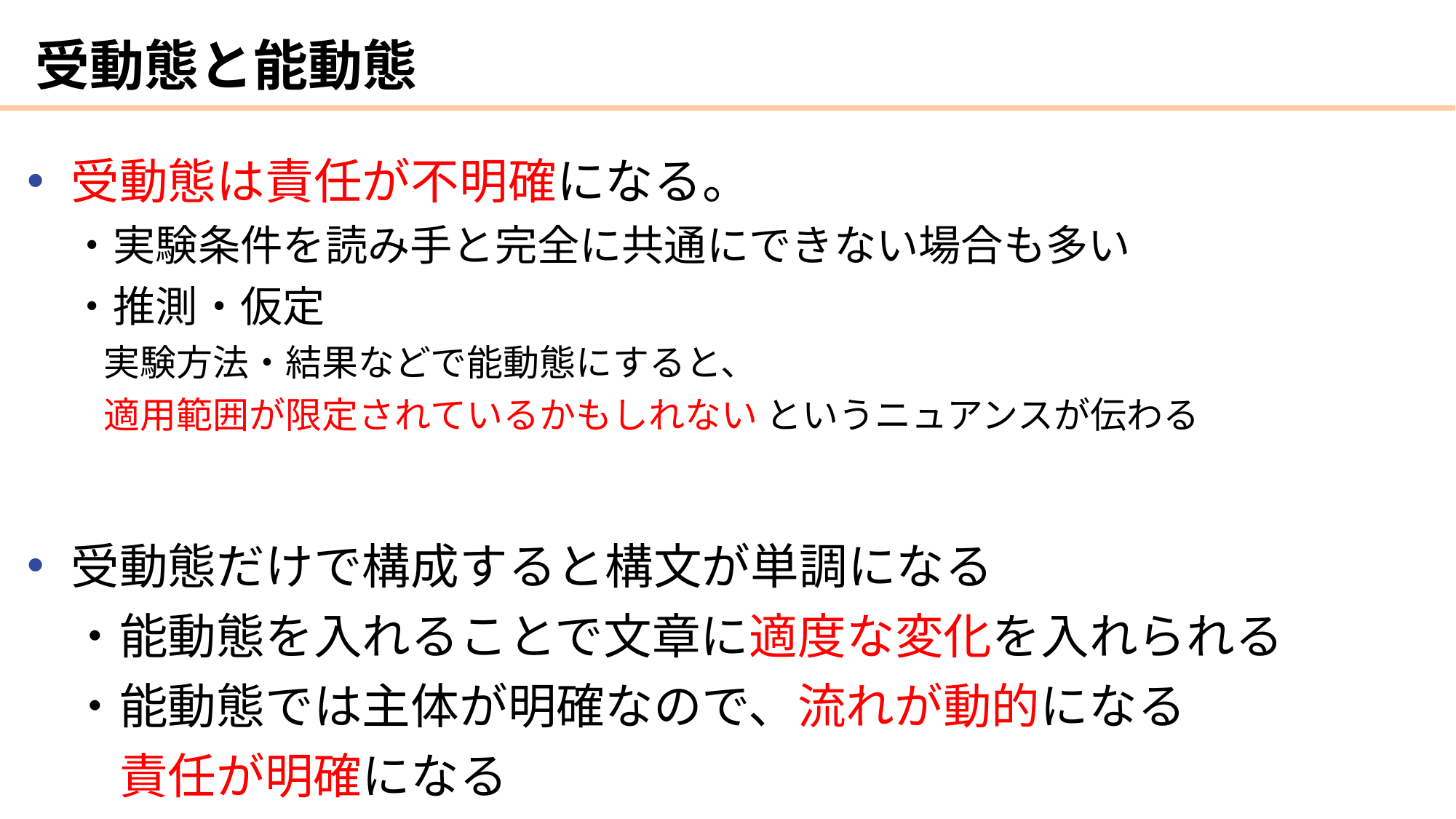

# 受動態と能動態
受動態は責任が不明確になる。
・実験条件を読み手と完全に共通にできない場合も多い
・推測・仮定
    実験方法・結果などで能動態にすると、
    適用範囲が限定されているかもしれない というニュアンスが伝わる

受動態だけで構成すると構文が単調になる
・能動態を入れることで文章に適度な変化を入れられる
・能動態では主体が明確なので、流れが動的になる
　責任が明確になる